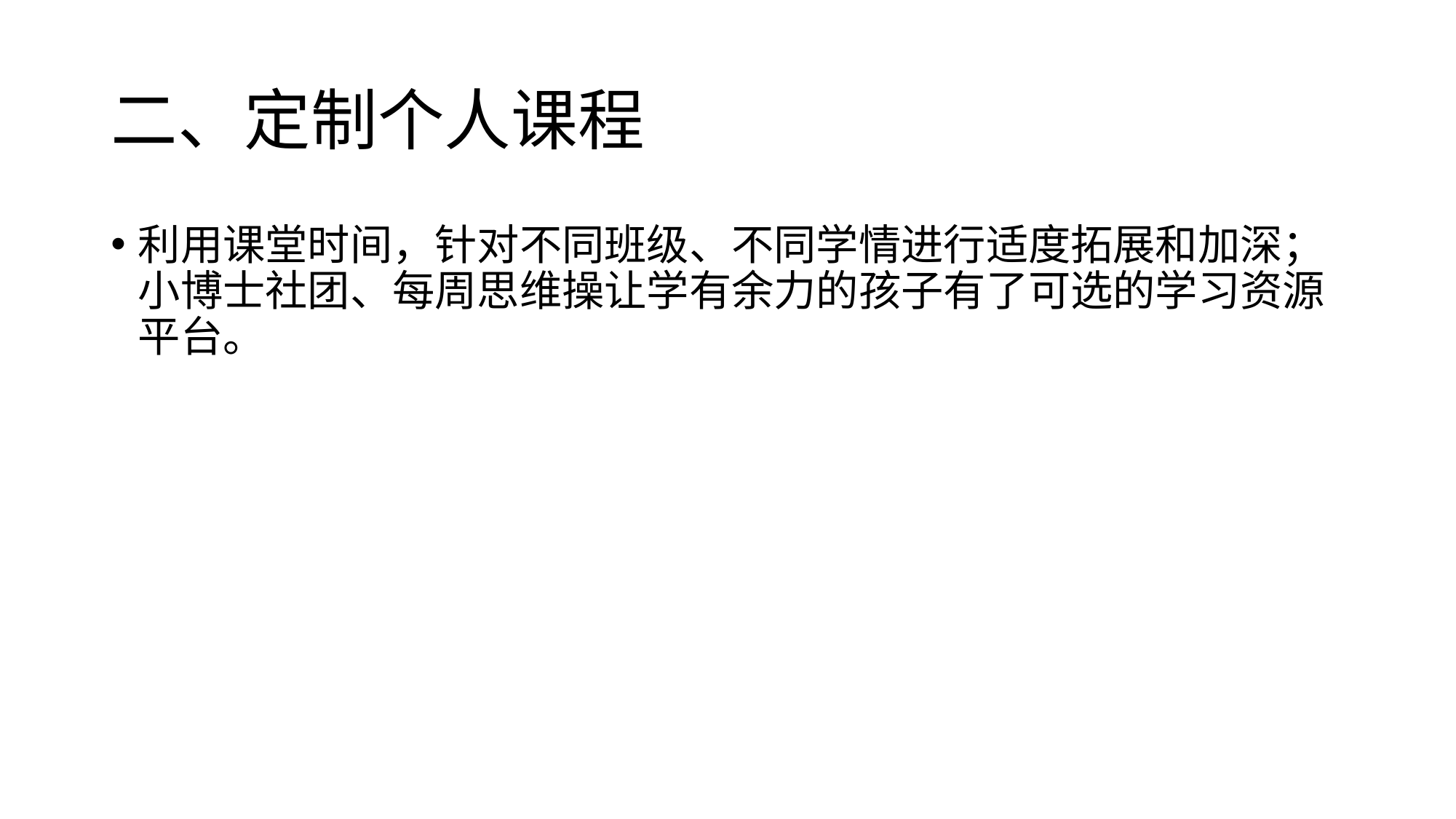

# 二、定制个人课程
利用课堂时间，针对不同班级、不同学情进行适度拓展和加深；小博士社团、每周思维操让学有余力的孩子有了可选的学习资源平台。